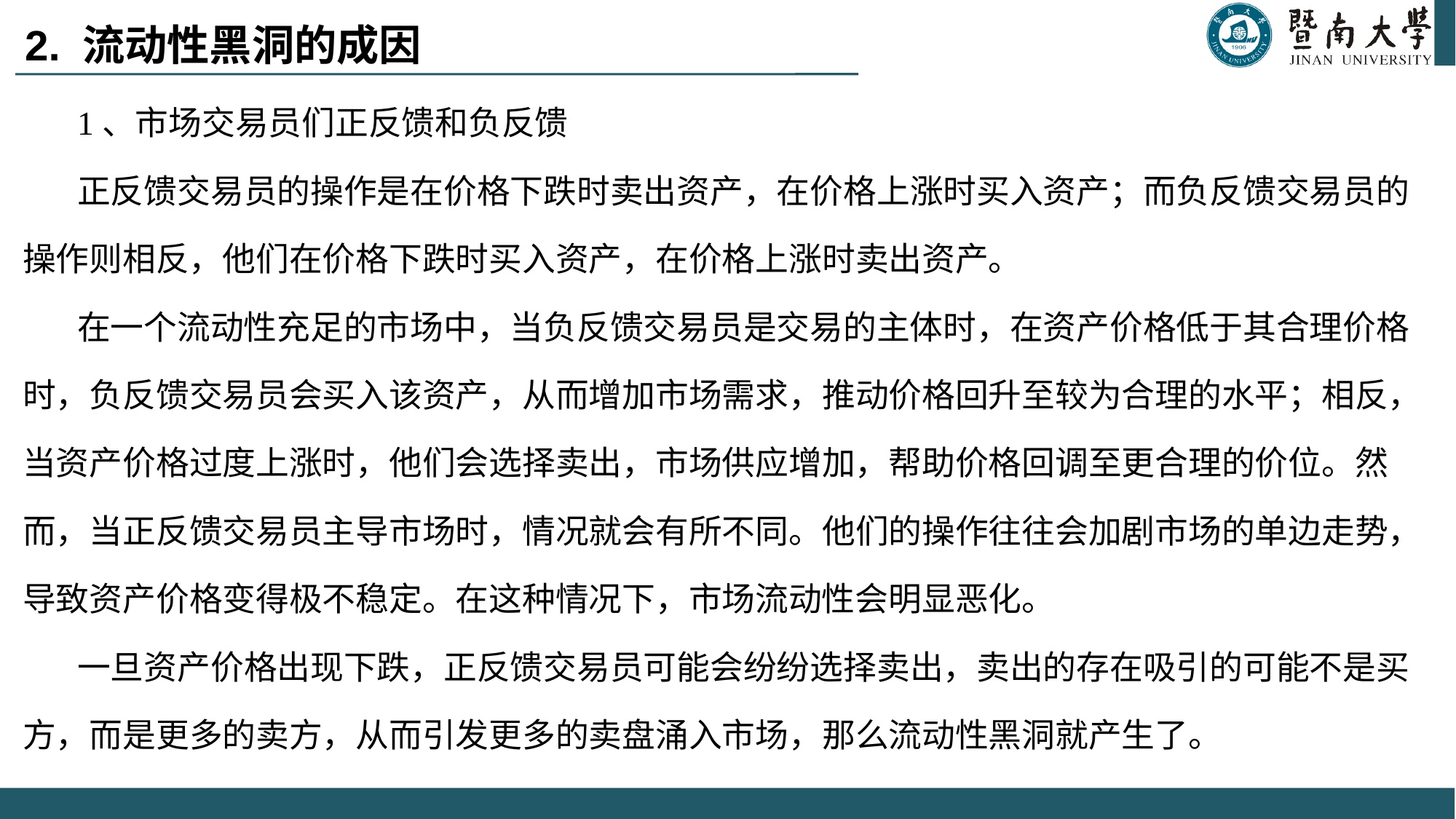

# 2. 流动性黑洞的成因

1、市场交易员们正反馈和负反馈
正反馈交易员的操作是在价格下跌时卖出资产，在价格上涨时买入资产；而负反馈交易员的操作则相反，他们在价格下跌时买入资产，在价格上涨时卖出资产。
在一个流动性充足的市场中，当负反馈交易员是交易的主体时，在资产价格低于其合理价格时，负反馈交易员会买入该资产，从而增加市场需求，推动价格回升至较为合理的水平；相反，当资产价格过度上涨时，他们会选择卖出，市场供应增加，帮助价格回调至更合理的价位。然而，当正反馈交易员主导市场时，情况就会有所不同。他们的操作往往会加剧市场的单边走势，导致资产价格变得极不稳定。在这种情况下，市场流动性会明显恶化。
一旦资产价格出现下跌，正反馈交易员可能会纷纷选择卖出，卖出的存在吸引的可能不是买方，而是更多的卖方，从而引发更多的卖盘涌入市场，那么流动性黑洞就产生了。